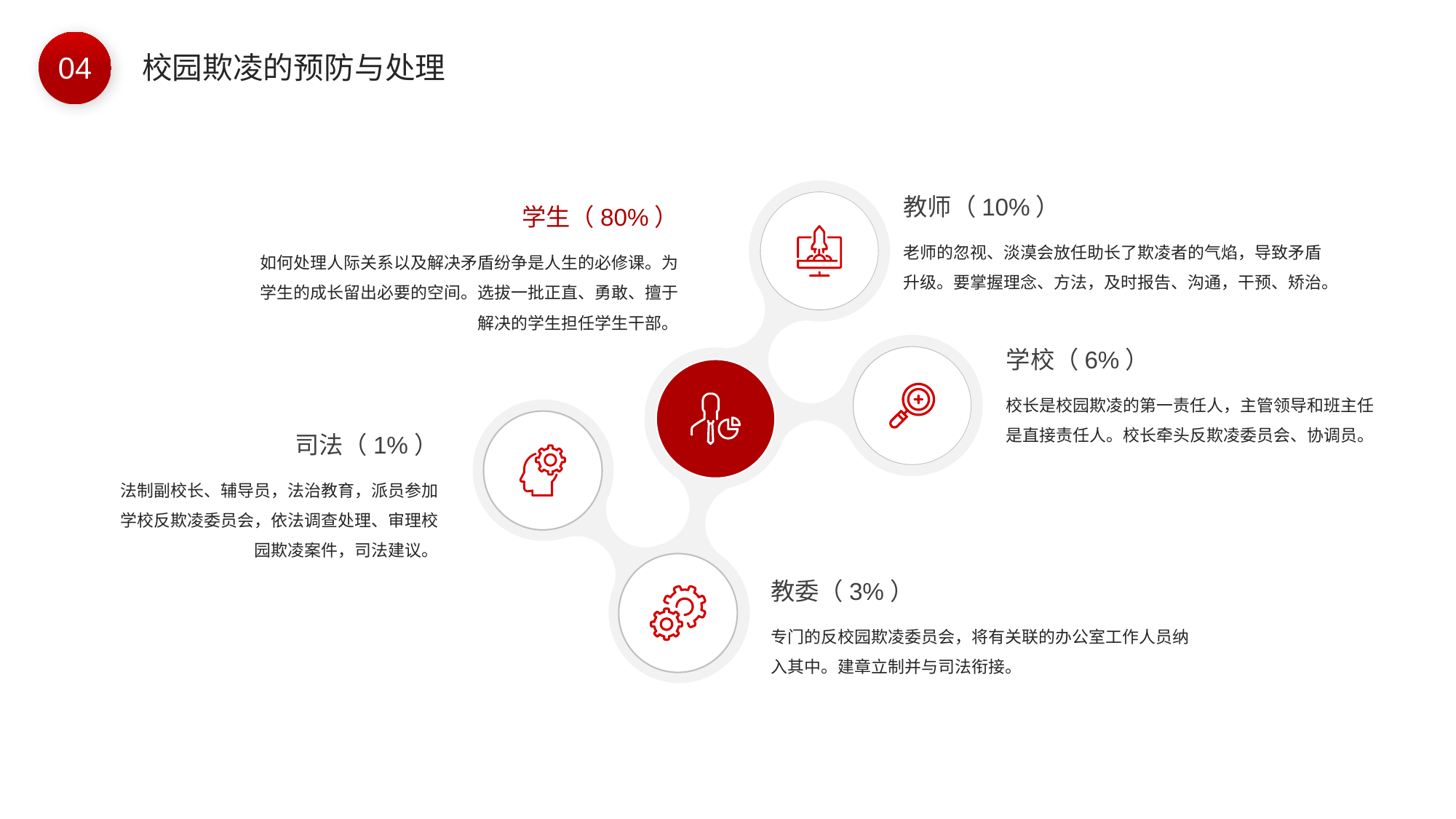

BY YUSHEN

04
校园欺凌的预防与处理

教师（10%）
老师的忽视、淡漠会放任助长了欺凌者的气焰，导致矛盾升级。要掌握理念、方法，及时报告、沟通，干预、矫治。
学生（80%）
如何处理人际关系以及解决矛盾纷争是人生的必修课。为学生的成长留出必要的空间。选拔一批正直、勇敢、擅于解决的学生担任学生干部。
学校（6%）
校长是校园欺凌的第一责任人，主管领导和班主任是直接责任人。校长牵头反欺凌委员会、协调员。
司法（1%）
法制副校长、辅导员，法治教育，派员参加学校反欺凌委员会，依法调查处理、审理校园欺凌案件，司法建议。
教委（3%）
专门的反校园欺凌委员会，将有关联的办公室工作人员纳入其中。建章立制并与司法衔接。